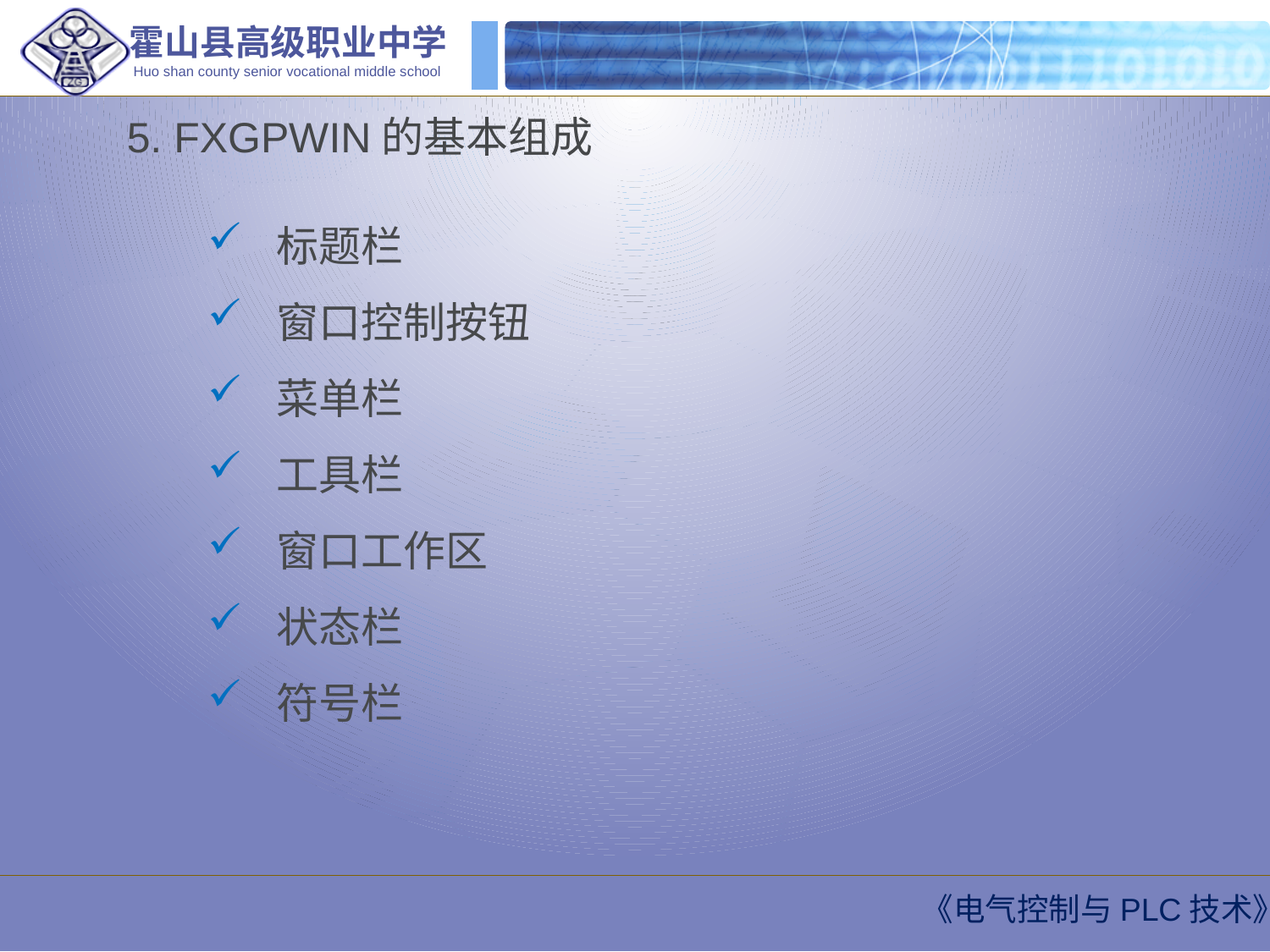

5. FXGPWIN的基本组成
  标题栏
  窗口控制按钮
  菜单栏
  工具栏
  窗口工作区
  状态栏
  符号栏